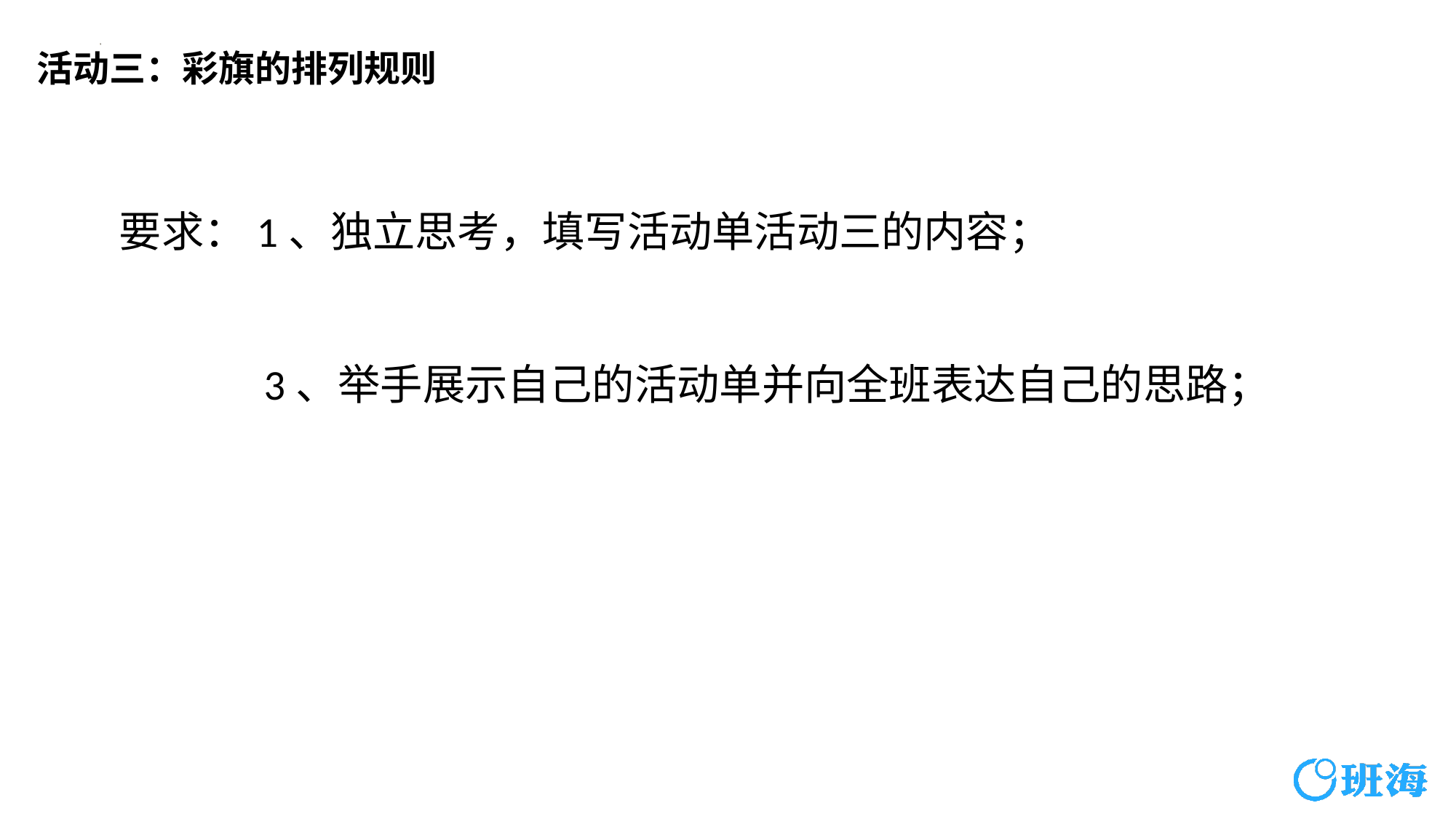

活动三：彩旗的排列规则
要求：1、独立思考，填写活动单活动三的内容；

               3、举手展示自己的活动单并向全班表达自己的思路；